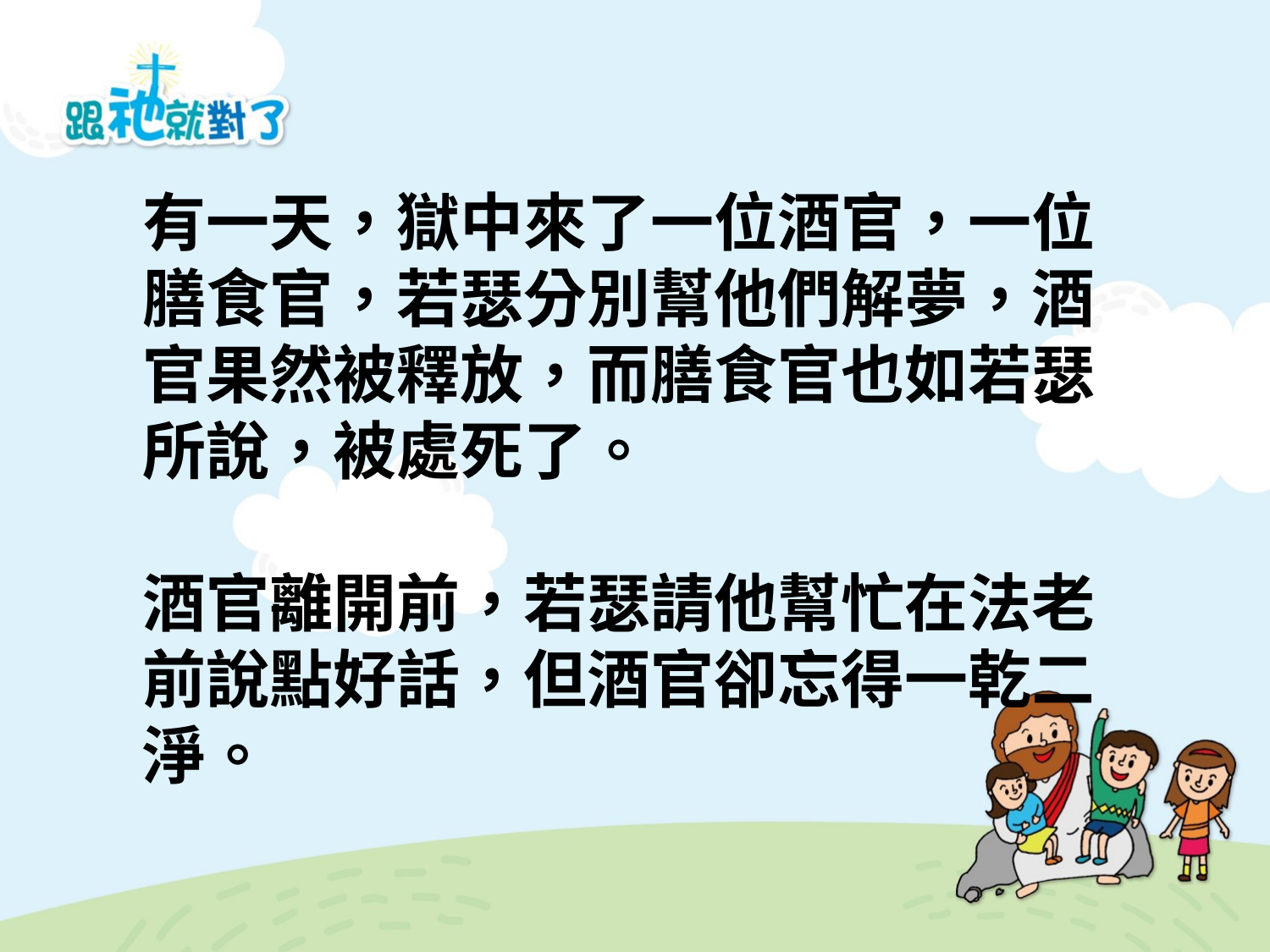

有一天，獄中來了一位酒官，一位膳食官，若瑟分別幫他們解夢，酒官果然被釋放，而膳食官也如若瑟所說，被處死了。

酒官離開前，若瑟請他幫忙在法老前說點好話，但酒官卻忘得一乾二淨。